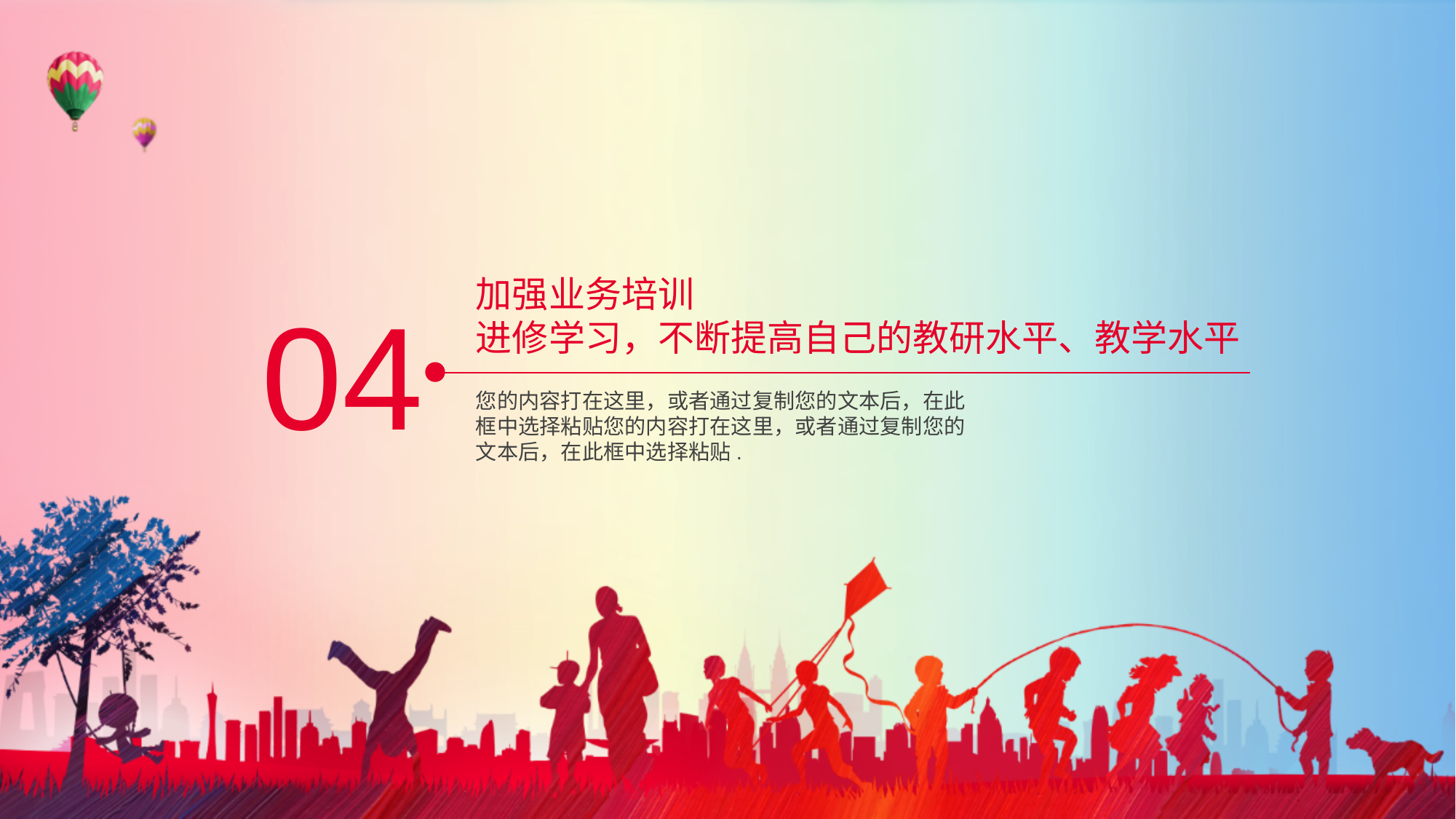

加强业务培训
进修学习，不断提高自己的教研水平、教学水平
04

您的内容打在这里，或者通过复制您的文本后，在此框中选择粘贴您的内容打在这里，或者通过复制您的文本后，在此框中选择粘贴.